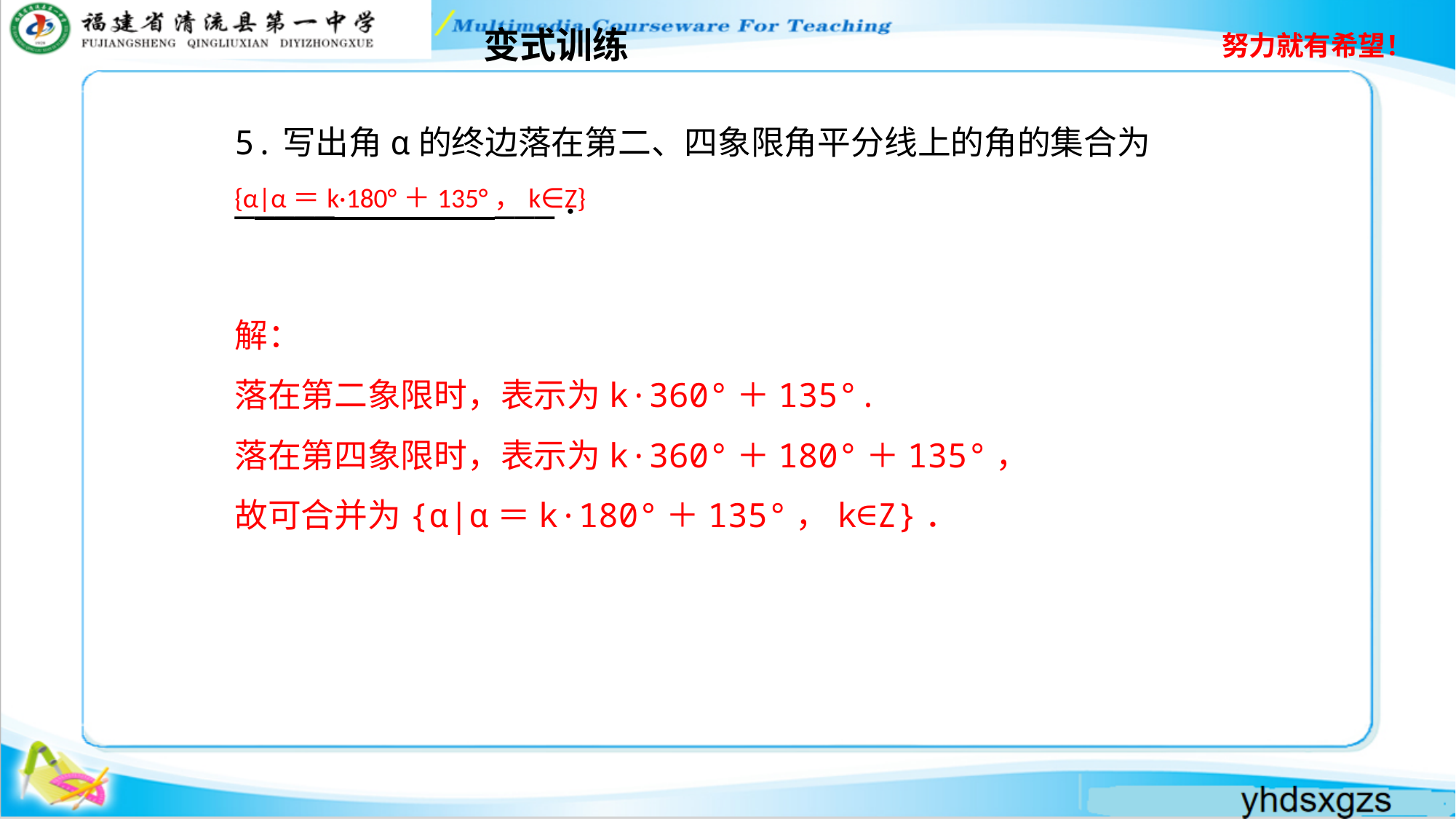

变式训练
5.写出角α的终边落在第二、四象限角平分线上的角的集合为
_____        ___．
{α|α＝k·180°＋135°，k∈Z}
解：
落在第二象限时，表示为k·360°＋135°.
落在第四象限时，表示为k·360°＋180°＋135°，
故可合并为{α|α＝k·180°＋135°，k∈Z}．